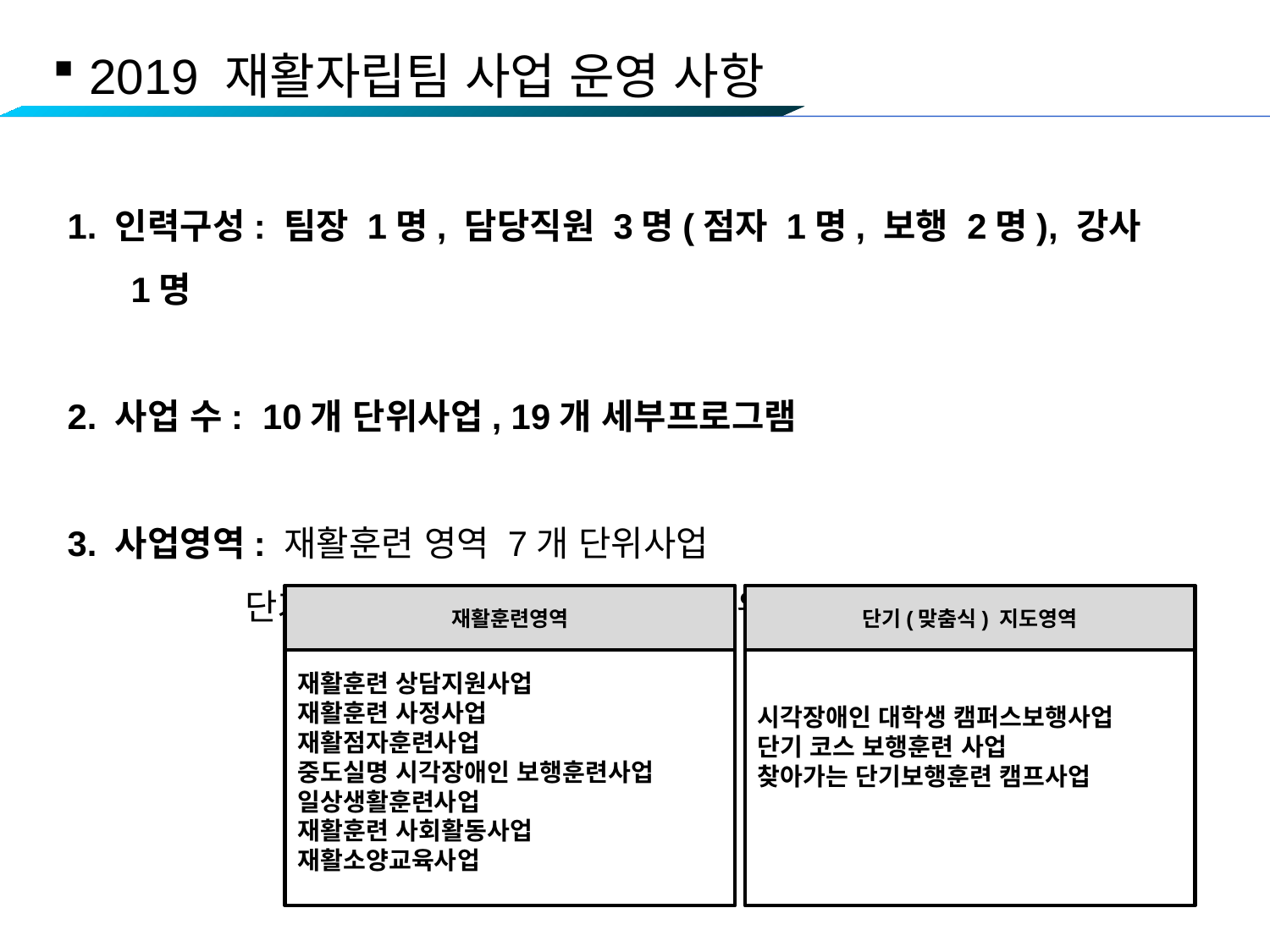

2019 재활자립팀 사업 운영 사항

1. 인력구성: 팀장 1명, 담당직원 3명(점자 1명, 보행 2명), 강사 1명

2. 사업 수:  10개 단위사업, 19개 세부프로그램

3. 사업영역: 재활훈련 영역 7개 단위사업
                 단기(맞춤식) 지도 영역 3개 단위사업

재활훈련 상담지원사업
재활훈련 사정사업
재활점자훈련사업
중도실명 시각장애인 보행훈련사업
일상생활훈련사업
재활훈련 사회활동사업
재활소양교육사업

재활훈련영역
시각장애인 대학생 캠퍼스보행사업
단기 코스 보행훈련 사업
찾아가는 단기보행훈련 캠프사업
단기(맞춤식) 지도영역